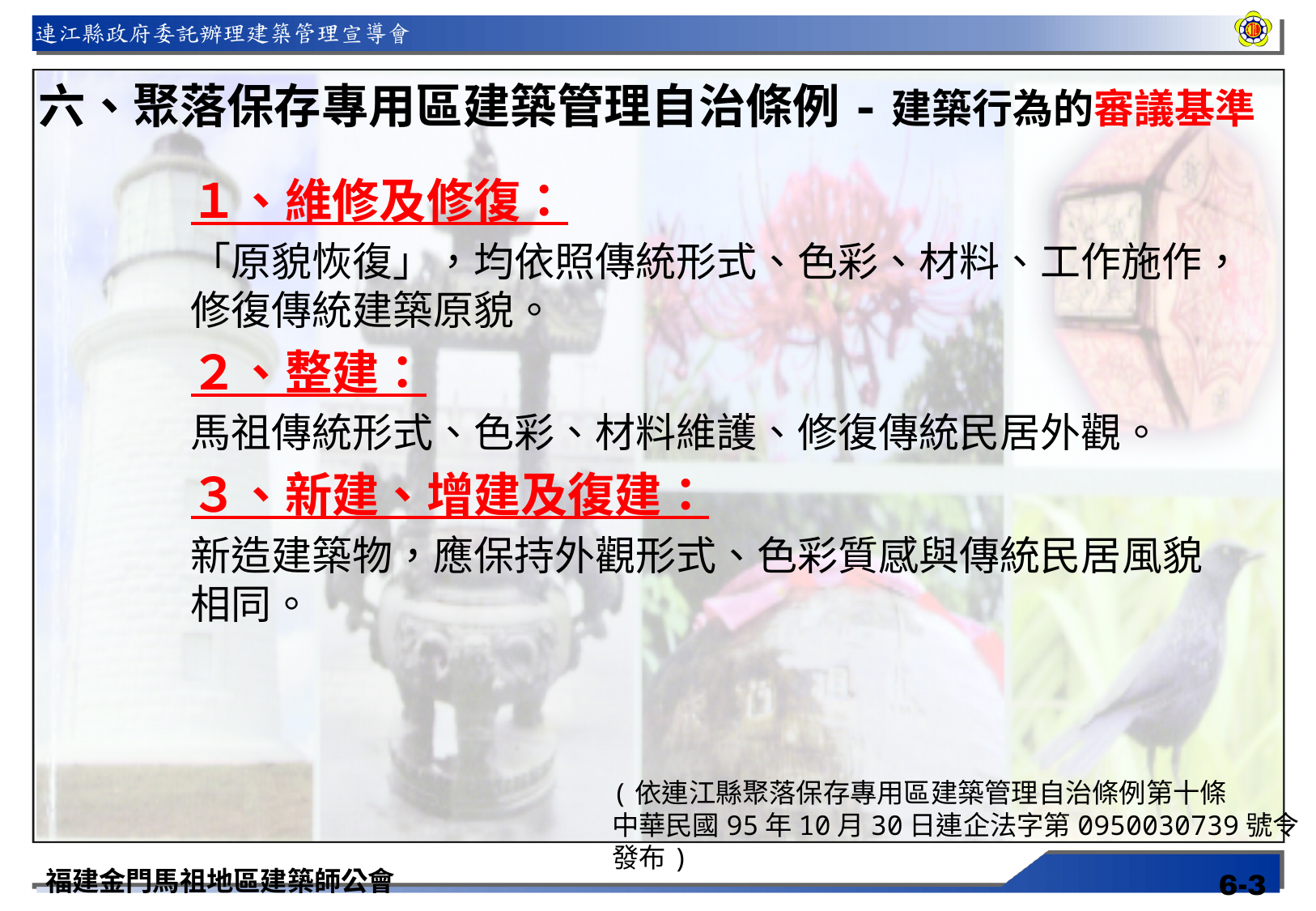

六、聚落保存專用區建築管理自治條例-建築行為的審議基準
１、維修及修復：
「原貌恢復」，均依照傳統形式、色彩、材料、工作施作，修復傳統建築原貌。
２、整建：
馬祖傳統形式、色彩、材料維護、修復傳統民居外觀。
３、新建、增建及復建：
新造建築物，應保持外觀形式、色彩質感與傳統民居風貌相同。

(依連江縣聚落保存專用區建築管理自治條例第十條
中華民國95年10月30日連企法字第0950030739號令發布)
福建金門馬祖地區建築師公會
6-3